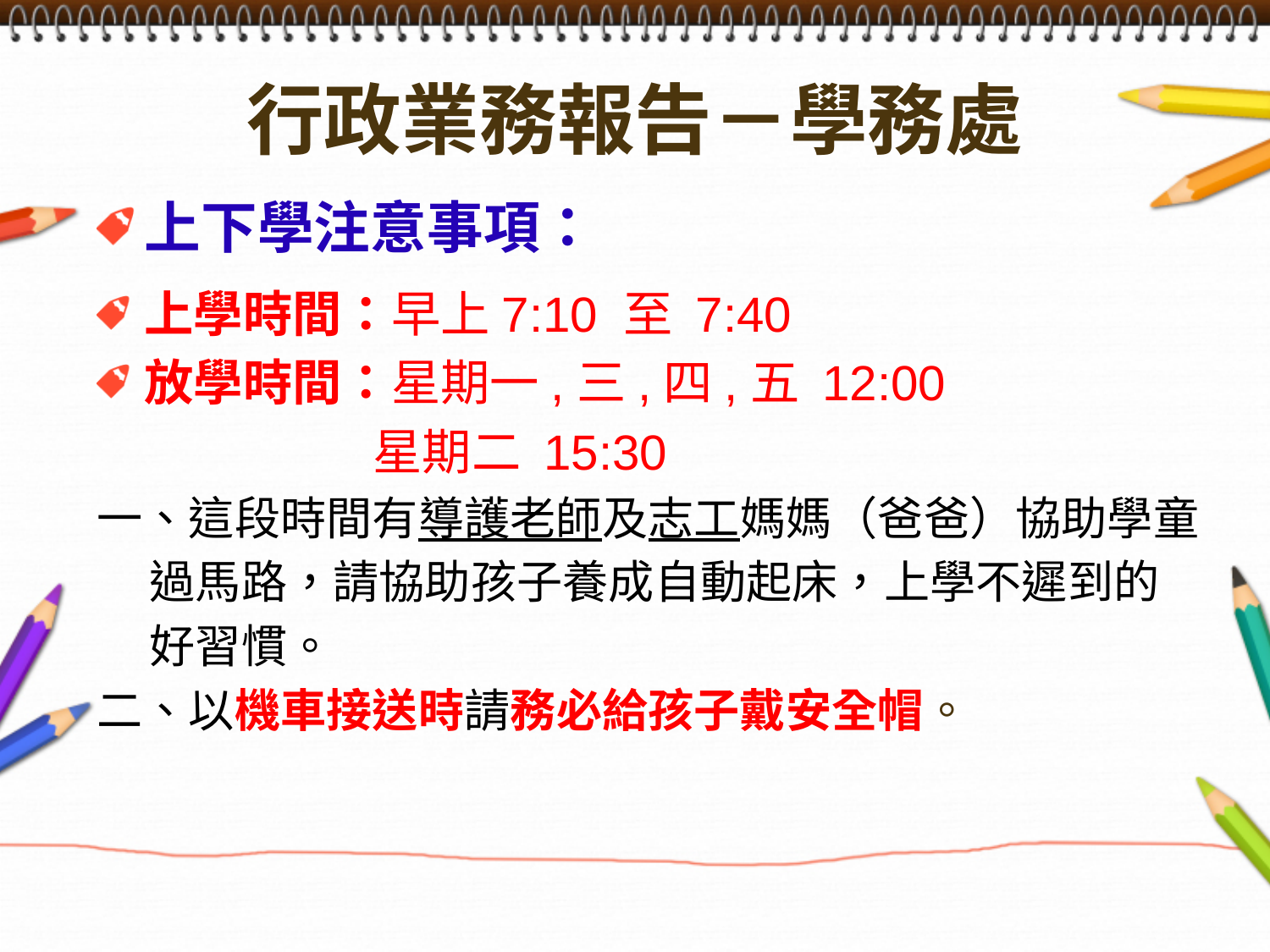

行政業務報告－學務處
上下學注意事項：

上學時間：早上7:10 至 7:40
放學時間：星期一,三,四,五 12:00
                        星期二 15:30
一、這段時間有導護老師及志工媽媽（爸爸）協助學童
    過馬路，請協助孩子養成自動起床，上學不遲到的
    好習慣。
二、以機車接送時請務必給孩子戴安全帽。